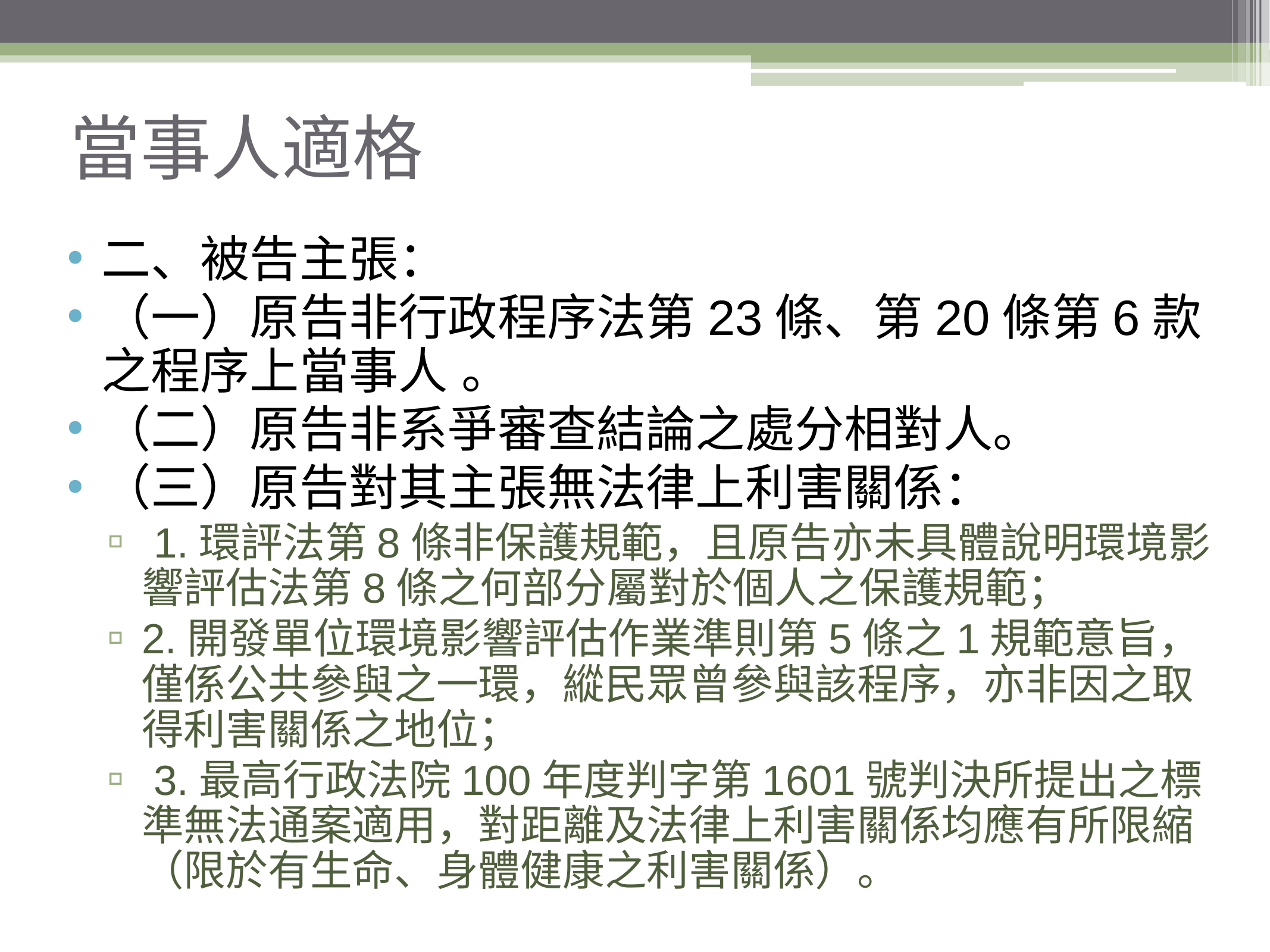

# 當事人適格
二、被告主張：
（一）原告非行政程序法第23條、第20條第6款之程序上當事人 。
（二）原告非系爭審查結論之處分相對人。
（三）原告對其主張無法律上利害關係：
 1.環評法第8條非保護規範，且原告亦未具體說明環境影響評估法第8條之何部分屬對於個人之保護規範；
2.開發單位環境影響評估作業準則第5條之1規範意旨，僅係公共參與之一環，縱民眾曾參與該程序，亦非因之取得利害關係之地位；
 3.最高行政法院100年度判字第1601號判決所提出之標準無法通案適用，對距離及法律上利害關係均應有所限縮（限於有生命、身體健康之利害關係）。